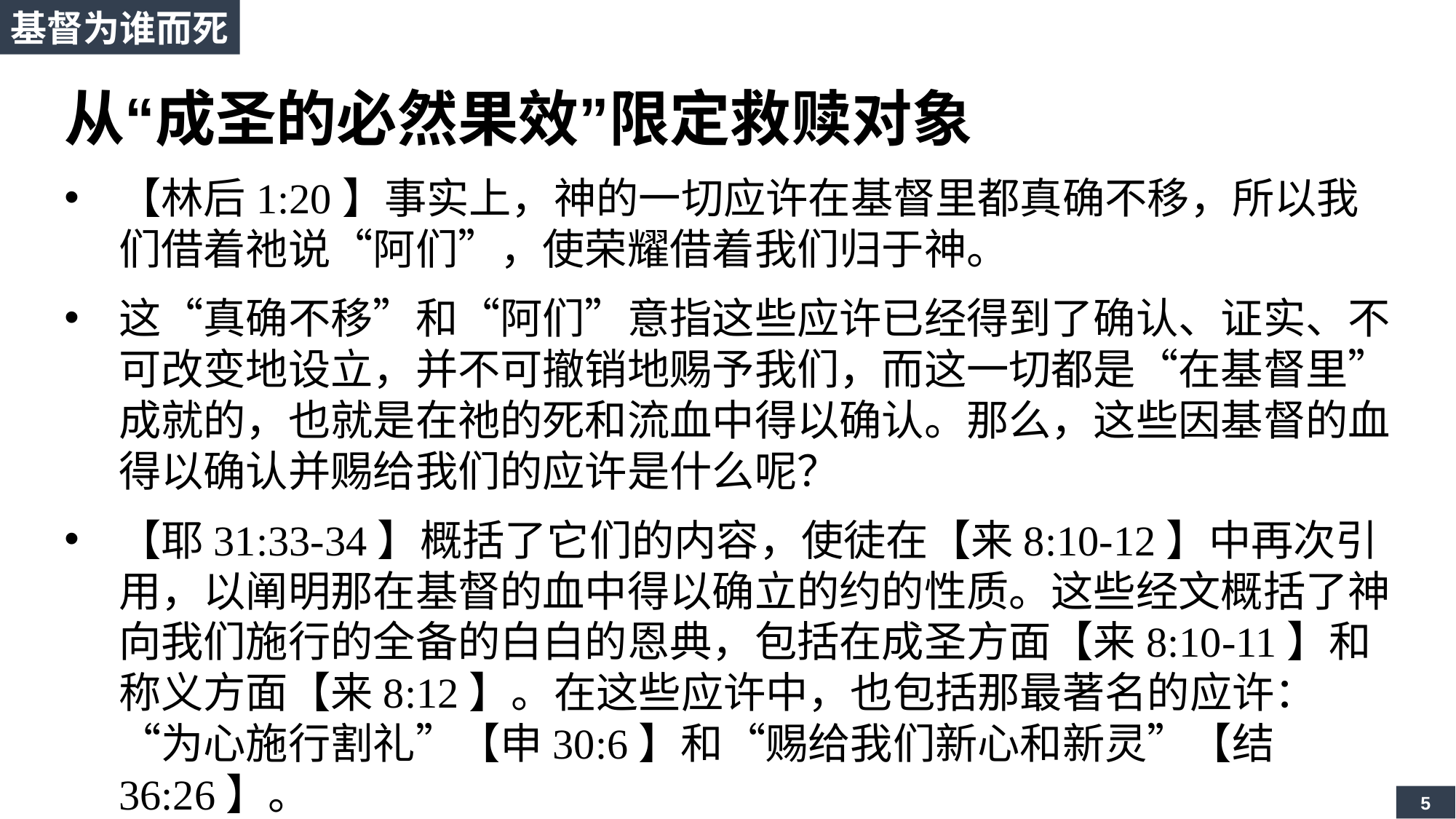

基督为谁而死
从“成圣的必然果效”限定救赎对象
【林后1:20】事实上，神的一切应许在基督里都真确不移，所以我们借着祂说“阿们”，使荣耀借着我们归于神。
这“真确不移”和“阿们”意指这些应许已经得到了确认、证实、不可改变地设立，并不可撤销地赐予我们，而这一切都是“在基督里”成就的，也就是在祂的死和流血中得以确认。那么，这些因基督的血得以确认并赐给我们的应许是什么呢？
【耶31:33-34】概括了它们的内容，使徒在【来8:10-12】中再次引用，以阐明那在基督的血中得以确立的约的性质。这些经文概括了神向我们施行的全备的白白的恩典，包括在成圣方面【来8:10-11】和称义方面【来8:12】。在这些应许中，也包括那最著名的应许：“为心施行割礼”【申30:6】和“赐给我们新心和新灵”【结36:26】。
5